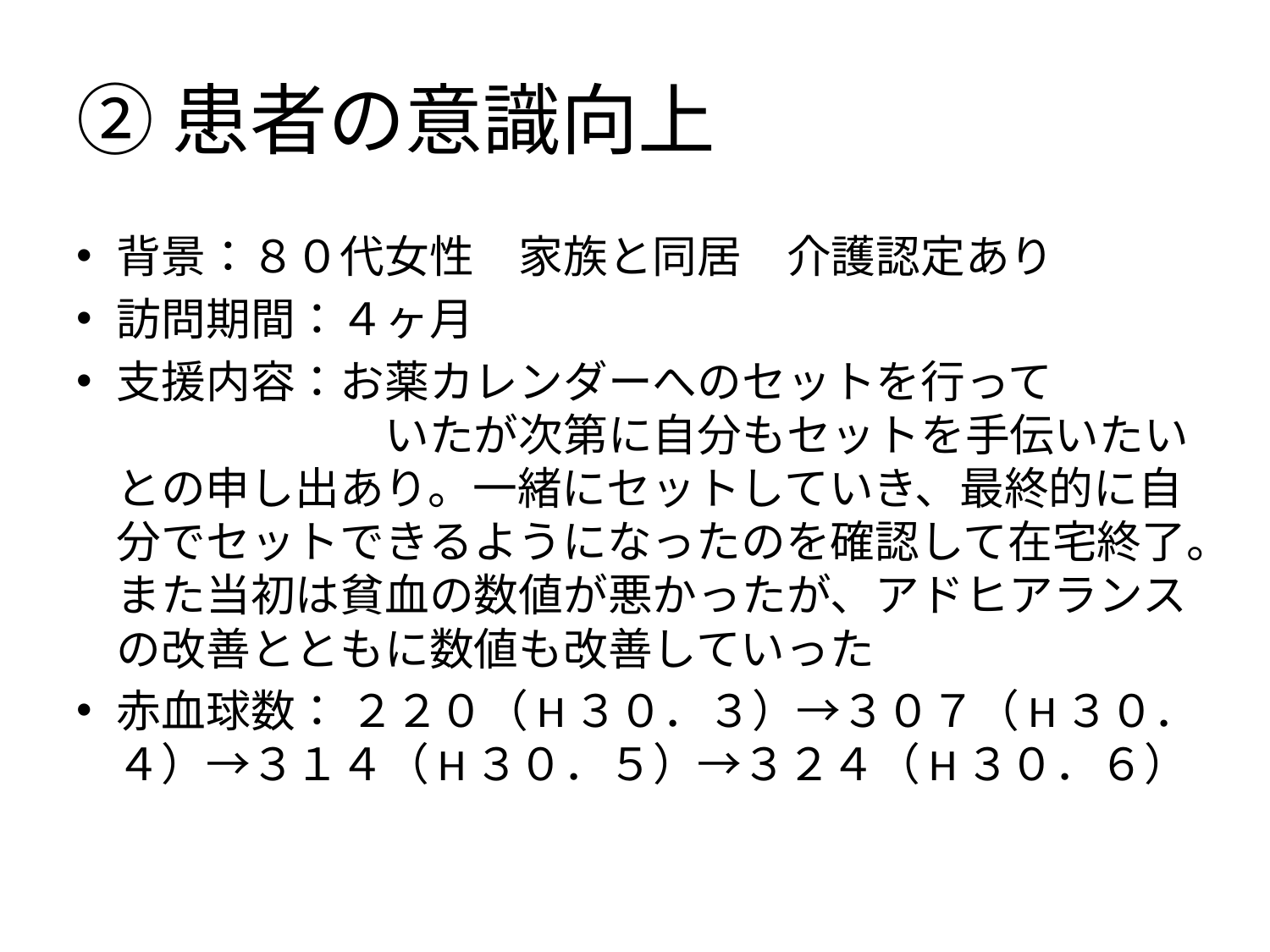

# ②患者の意識向上
背景：８０代女性　家族と同居　介護認定あり
訪問期間：４ヶ月
支援内容：お薬カレンダーへのセットを行って　　　　　　　　　いたが次第に自分もセットを手伝いたいとの申し出あり。一緒にセットしていき、最終的に自分でセットできるようになったのを確認して在宅終了。また当初は貧血の数値が悪かったが、アドヒアランスの改善とともに数値も改善していった
赤血球数： ２２０（H３０．３）→３０７（H３０．４）→３１４（H３０．５）→３２４（H３０．６）